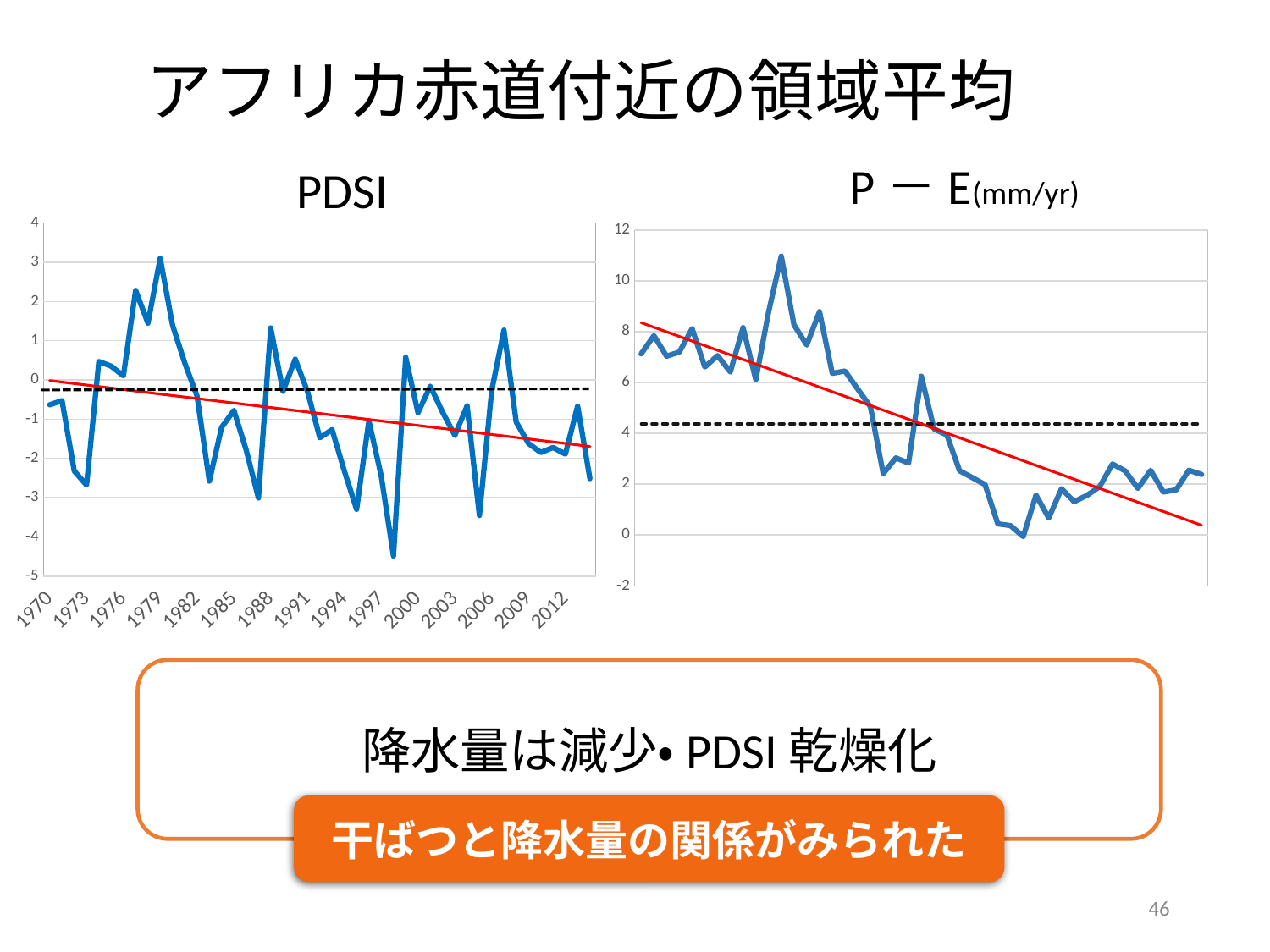

### Chart

| Category |  |  |
|---|---|---|
| 1970 | 0.6868732 | 0.5585475577777779 |
| 1971 | 0.5639625 | 0.5585475577777779 |
| 1972 | 0.5429828 | 0.5585475577777779 |
| 1973 | 0.8103559 | 0.5585475577777779 |
| 1974 | 0.618507 | 0.5585475577777779 |
| 1975 | 0.5166782 | 0.5585475577777779 |
| 1976 | 0.6863146 | 0.5585475577777779 |
| 1977 | 0.9657246 | 0.5585475577777779 |
| 1978 | 0.539513 | 0.5585475577777779 |
| 1979 | 0.5138778 | 0.5585475577777779 |
| 1980 | 0.4651312 | 0.5585475577777779 |
| 1981 | 0.5528375 | 0.5585475577777779 |
| 1982 | 0.502505 | 0.5585475577777779 |
| 1983 | 0.3835508 | 0.5585475577777779 |
| 1984 | 0.768382 | 0.5585475577777779 |
| 1985 | 0.6016849 | 0.5585475577777779 |
| 1986 | 0.4945053 | 0.5585475577777779 |
| 1987 | 0.2382367 | 0.5585475577777779 |
| 1988 | 0.7857732 | 0.5585475577777779 |
| 1989 | 0.6879041 | 0.5585475577777779 |
| 1990 | 0.9301868 | 0.5585475577777779 |
| 1991 | 0.5314828 | 0.5585475577777779 |
| 1992 | 0.435814 | 0.5585475577777779 |
| 1993 | 0.3254147 | 0.5585475577777779 |
| 1994 | 0.4375304 | 0.5585475577777779 |
| 1995 | 0.5031217 | 0.5585475577777779 |
| 1996 | 0.7683231 | 0.5585475577777779 |
| 1997 | 0.4281117 | 0.5585475577777779 |
| 1998 | 0.336392 | 0.5585475577777779 |
| 1999 | 0.3772871 | 0.5585475577777779 |
| 2000 | 0.5413536 | 0.5585475577777779 |
| 2001 | 0.3947982 | 0.5585475577777779 |
| 2002 | 0.5257679 | 0.5585475577777779 |
| 2003 | 0.6305341 | 0.5585475577777779 |
| 2004 | 0.4966944 | 0.5585475577777779 |
| 2005 | 0.4880347 | 0.5585475577777779 |
| 2006 | 0.8226746 | 0.5585475577777779 |
| 2007 | 0.8841316 | 0.5585475577777779 |
| 2008 | 0.6210048 | 0.5585475577777779 |
| 2009 | 0.4625019 | 0.5585475577777779 |
| 2010 | 0.5401405 | 0.5585475577777779 |
| 2011 | 0.4545574 | 0.5585475577777779 |
| 2012 | 0.5290731 | 0.5585475577777779 |
| 2013 | 0.2442214 | 0.5585475577777779 |
| 2014 | 0.5001873 | 0.5585475577777779 |
# アフリカ赤道付近の領域平均
P－E(mm/yr)
PDSI

### Chart

| Category |  |
|---|---|
| 1970 | -0.6342121 |
| 1971 | -0.5268217 |
| 1972 | -2.320055 |
| 1973 | -2.68014 |
| 1974 | 0.4702105 |
| 1975 | 0.3525529 |
| 1976 | 0.1046294 |
| 1977 | 2.282273 |
| 1978 | 1.447383 |
| 1979 | 3.101878 |
| 1980 | 1.402319 |
| 1981 | 0.4338941 |
| 1982 | -0.410459 |
| 1983 | -2.579329 |
| 1984 | -1.211049 |
| 1985 | -0.7762433 |
| 1986 | -1.784859 |
| 1987 | -3.009923 |
| 1988 | 1.326879 |
| 1989 | -0.289308 |
| 1990 | 0.5298561 |
| 1991 | -0.2959754 |
| 1992 | -1.473118 |
| 1993 | -1.269269 |
| 1994 | -2.321907 |
| 1995 | -3.298538 |
| 1996 | -1.042872 |
| 1997 | -2.438849 |
| 1998 | -4.487695 |
| 1999 | 0.5780249 |
| 2000 | -0.8364423 |
| 2001 | -0.1602323 |
| 2002 | -0.8195077 |
| 2003 | -1.413485 |
| 2004 | -0.6590008 |
| 2005 | -3.456863 |
| 2006 | -0.2788246 |
| 2007 | 1.269137 |
| 2008 | -1.073006 |
| 2009 | -1.619918 |
| 2010 | -1.850693 |
| 2011 | -1.722765 |
| 2012 | -1.890898 |
| 2013 | -0.6673622 |
| 2014 | -2.516422 |

### Chart

| Category |  | 4.374816279 |
|---|---|---|
降水量は減少・PDSI乾燥化

干ばつと降水量の関係がみられた
46